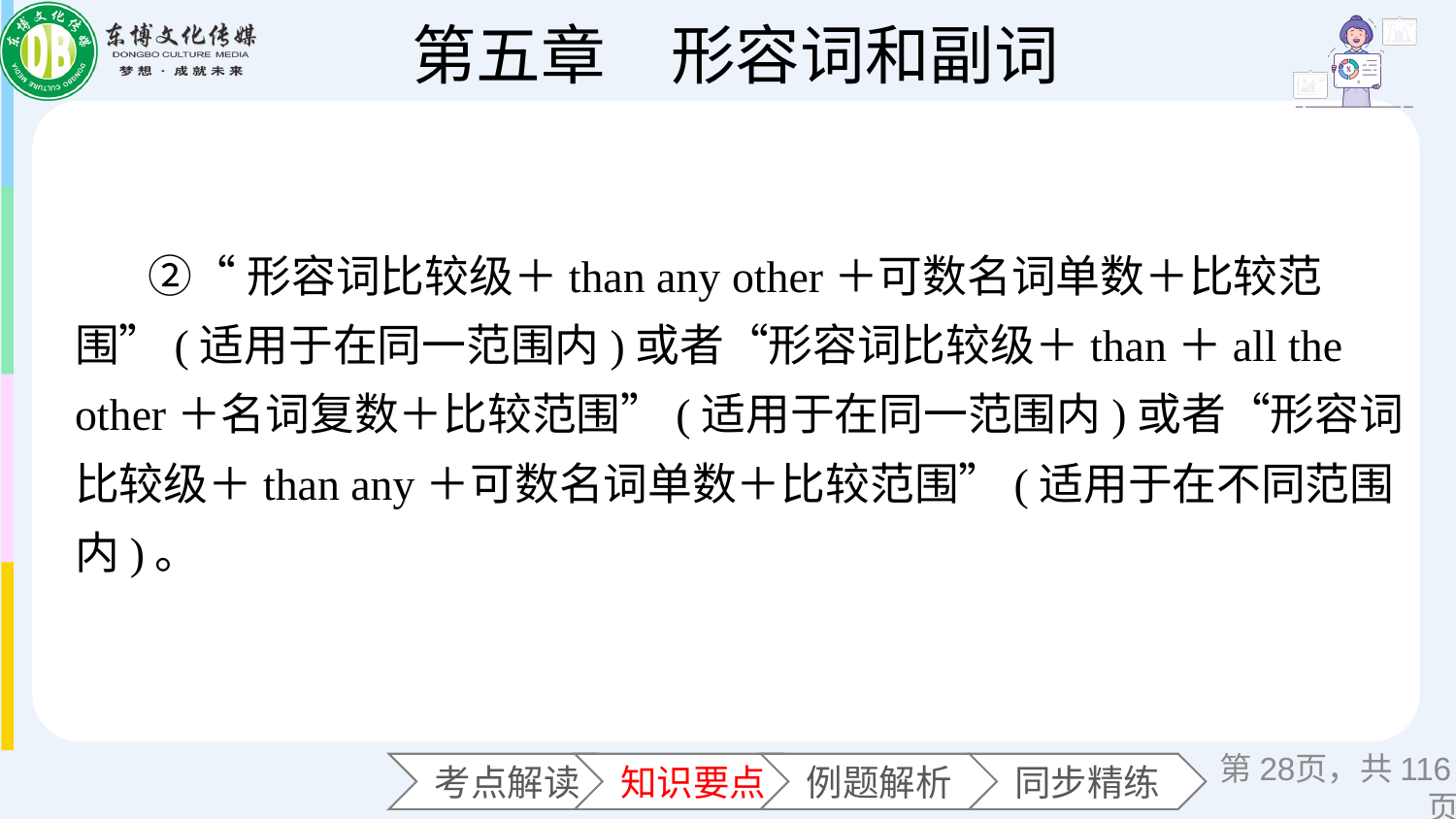

②“形容词比较级＋than any other＋可数名词单数＋比较范围”(适用于在同一范围内)或者“形容词比较级＋than＋all the other＋名词复数＋比较范围”(适用于在同一范围内)或者“形容词比较级＋than any＋可数名词单数＋比较范围”(适用于在不同范围内)。
第28页，共116页